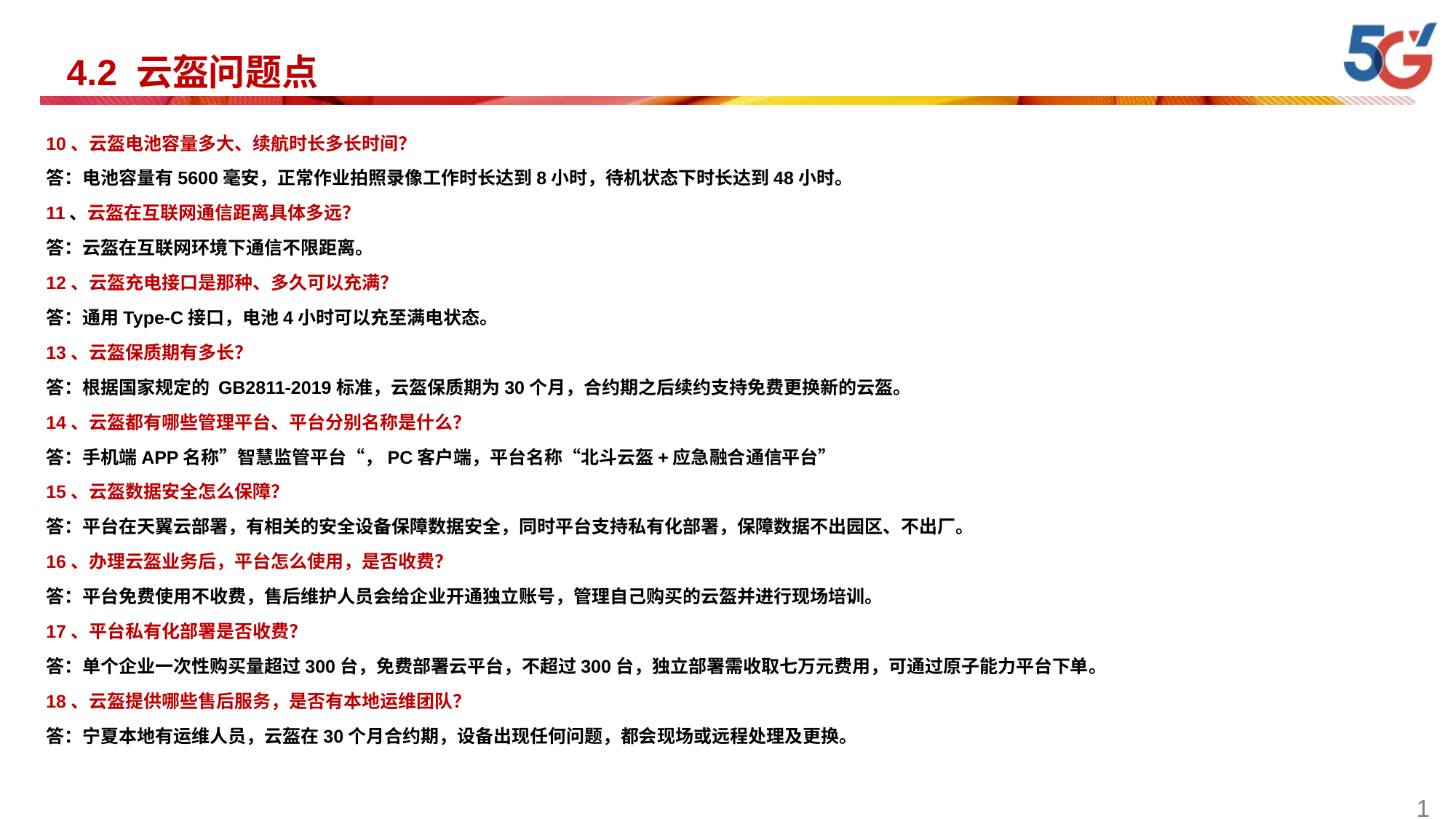

4.2 云盔问题点
10、云盔电池容量多大、续航时长多长时间？
答：电池容量有5600毫安，正常作业拍照录像工作时长达到8小时，待机状态下时长达到48小时。
11、云盔在互联网通信距离具体多远？
答：云盔在互联网环境下通信不限距离。
12、云盔充电接口是那种、多久可以充满？
答：通用Type-C接口，电池4小时可以充至满电状态。
13、云盔保质期有多长？
答：根据国家规定的 GB2811-2019标准，云盔保质期为30个月，合约期之后续约支持免费更换新的云盔。
14、云盔都有哪些管理平台、平台分别名称是什么？
答：手机端APP名称”智慧监管平台“，PC客户端，平台名称“北斗云盔+应急融合通信平台”
15、云盔数据安全怎么保障？
答：平台在天翼云部署，有相关的安全设备保障数据安全，同时平台支持私有化部署，保障数据不出园区、不出厂。
16、办理云盔业务后，平台怎么使用，是否收费？
答：平台免费使用不收费，售后维护人员会给企业开通独立账号，管理自己购买的云盔并进行现场培训。
17、平台私有化部署是否收费？
答：单个企业一次性购买量超过300台，免费部署云平台，不超过300台，独立部署需收取七万元费用，可通过原子能力平台下单。
18、云盔提供哪些售后服务，是否有本地运维团队？
答：宁夏本地有运维人员，云盔在30个月合约期，设备出现任何问题，都会现场或远程处理及更换。